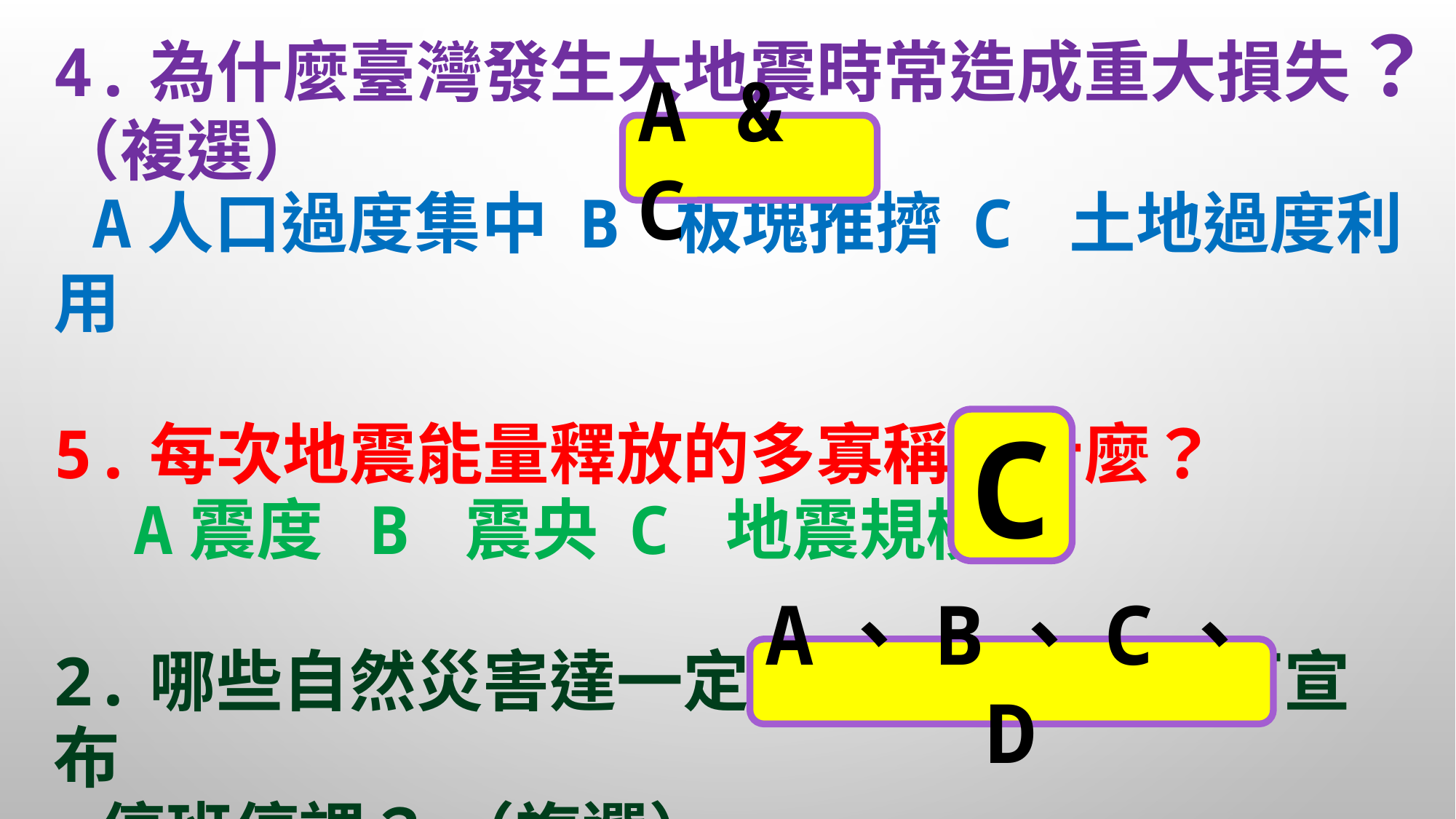

4.為什麼臺灣發生大地震時常造成重大損失？（複選）
 A人口過度集中 B 板塊推擠 C 土地過度利用

5.每次地震能量釋放的多寡稱做什麼？
  A震度  B 震央 C 地震規模

2.哪些自然災害達一定標準後地方政府可宣布
  停班停課？ （複選）
  A 颱風  B 土石流 C 豪雨 D 地震
A & C
C
A、B、C、D